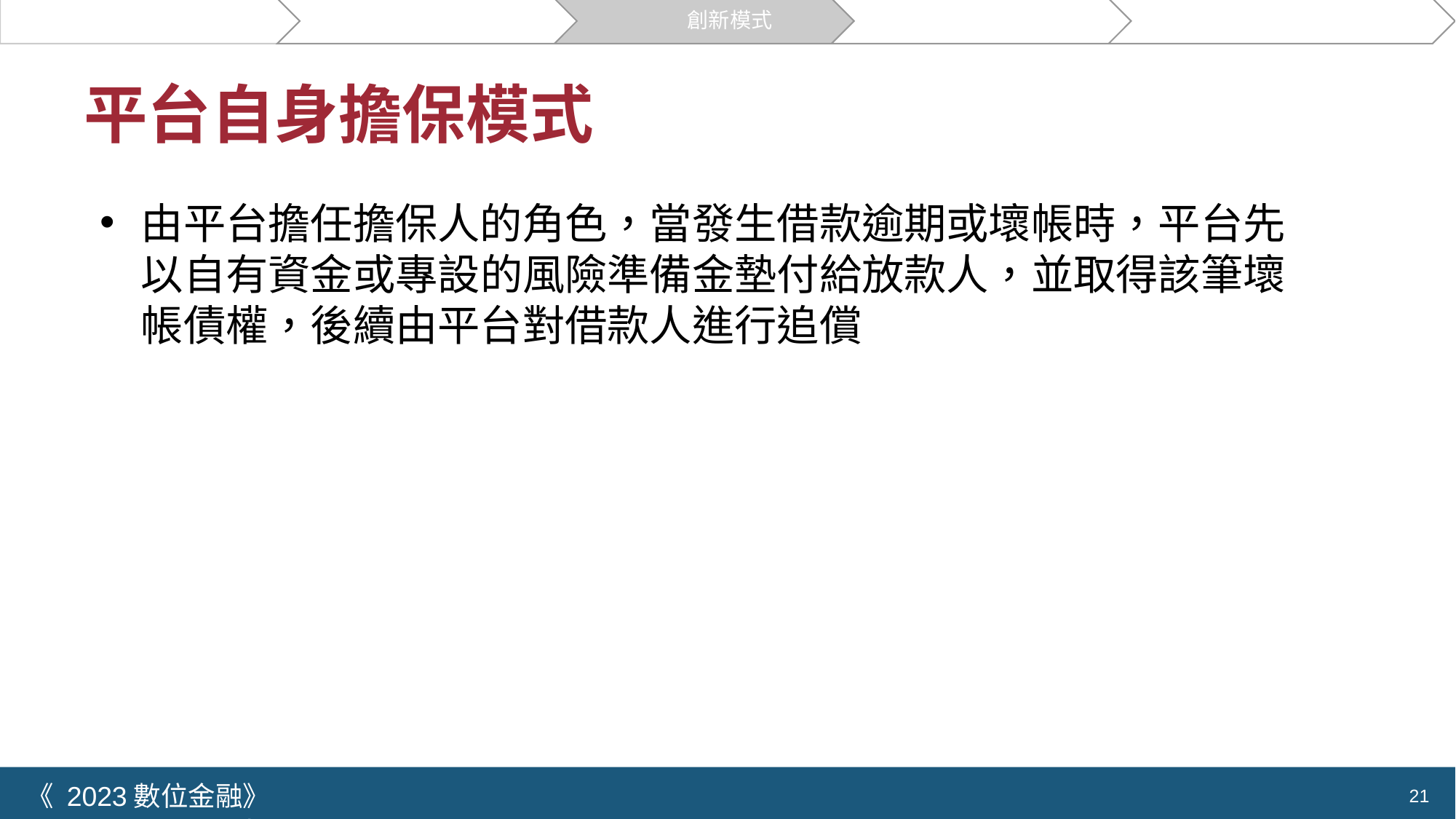

關於貸款

P2P網貸的運作

創新模式

市場與案例

機會與挑戰
# 平台自身擔保模式
由平台擔任擔保人的角色，當發生借款逾期或壞帳時，平台先以自有資金或專設的風險準備金墊付給放款人，並取得該筆壞帳債權，後續由平台對借款人進行追償

《 2023數位金融》                                                                                                                                             	NYCU.IIM.IEBI Lab
21